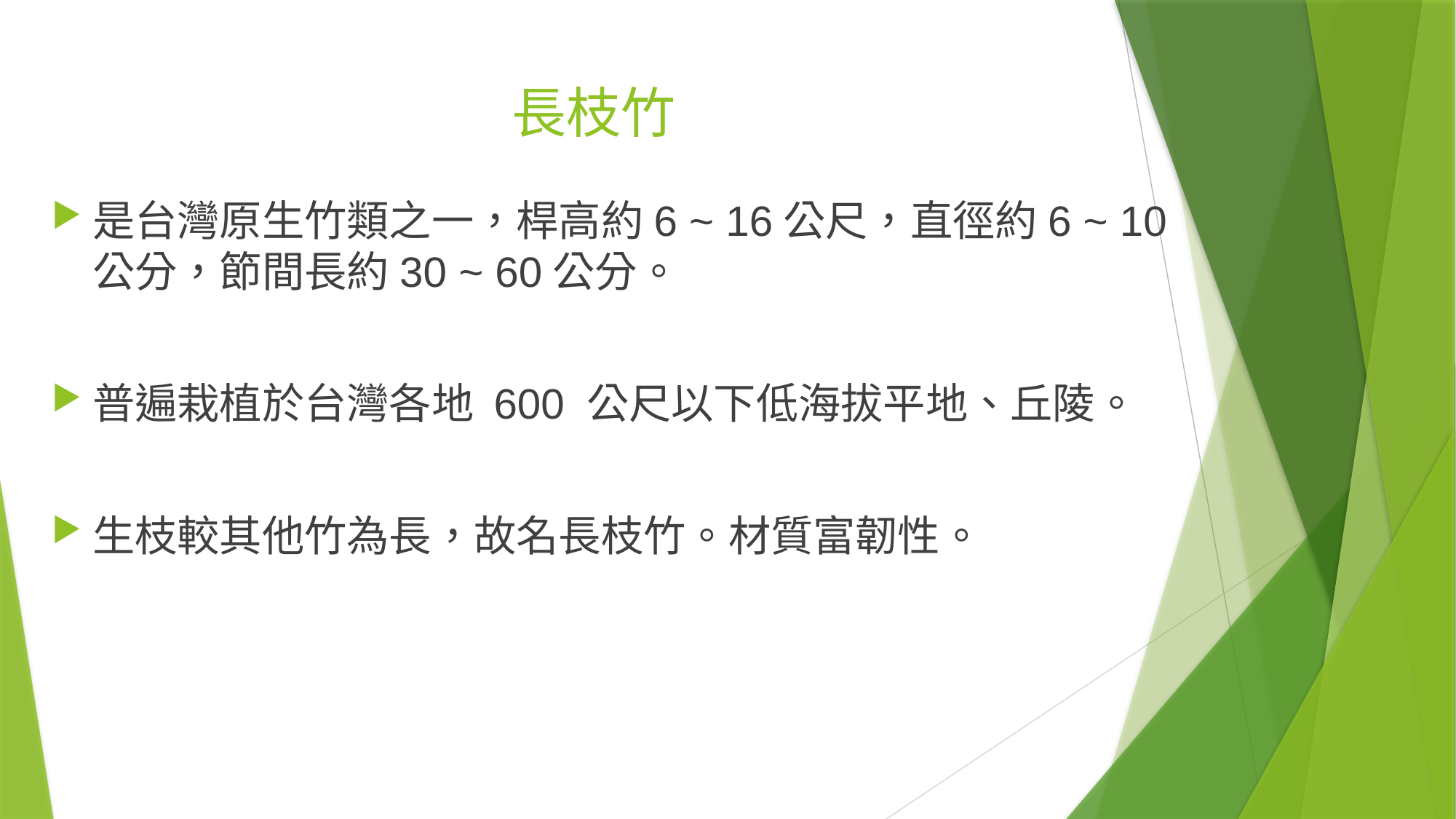

# 長枝竹
是台灣原生竹類之一，桿高約6 ~ 16公尺，直徑約6 ~ 10公分，節間長約30 ~ 60公分。

普遍栽植於台灣各地 600 公尺以下低海拔平地、丘陵。

生枝較其他竹為長，故名長枝竹。材質富韌性。